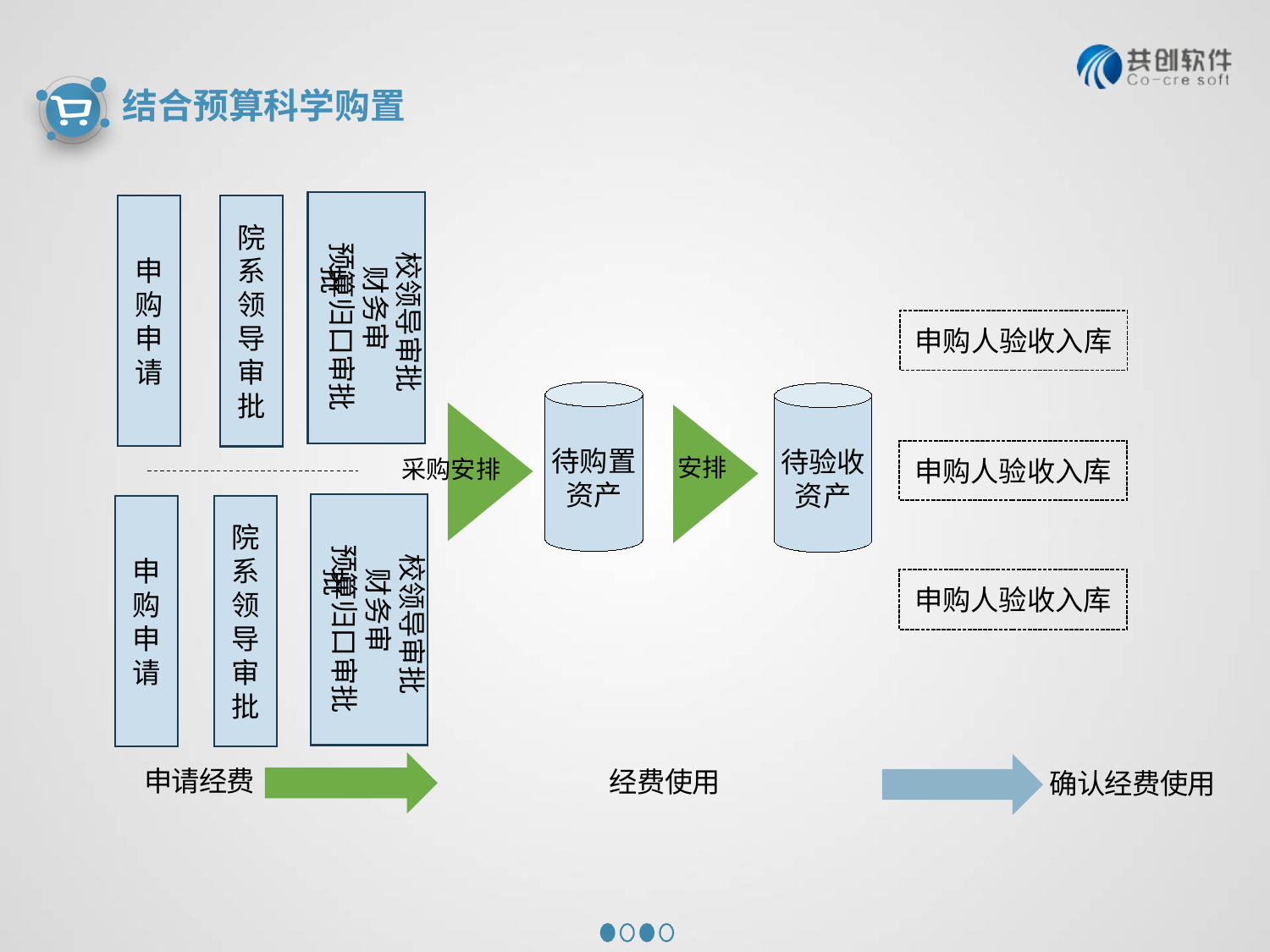

结合预算科学购置

预算归口审批
校领导审批
财务审批
申购申请
申购人验收入库

待购置资产

待验收资产

申购人验收入库
安排
采购安排

预算归口审批
校领导审批
财务审批
申购申请
院系领导审批
申购人验收入库
院系领导审批

申请经费
经费使用
确认经费使用